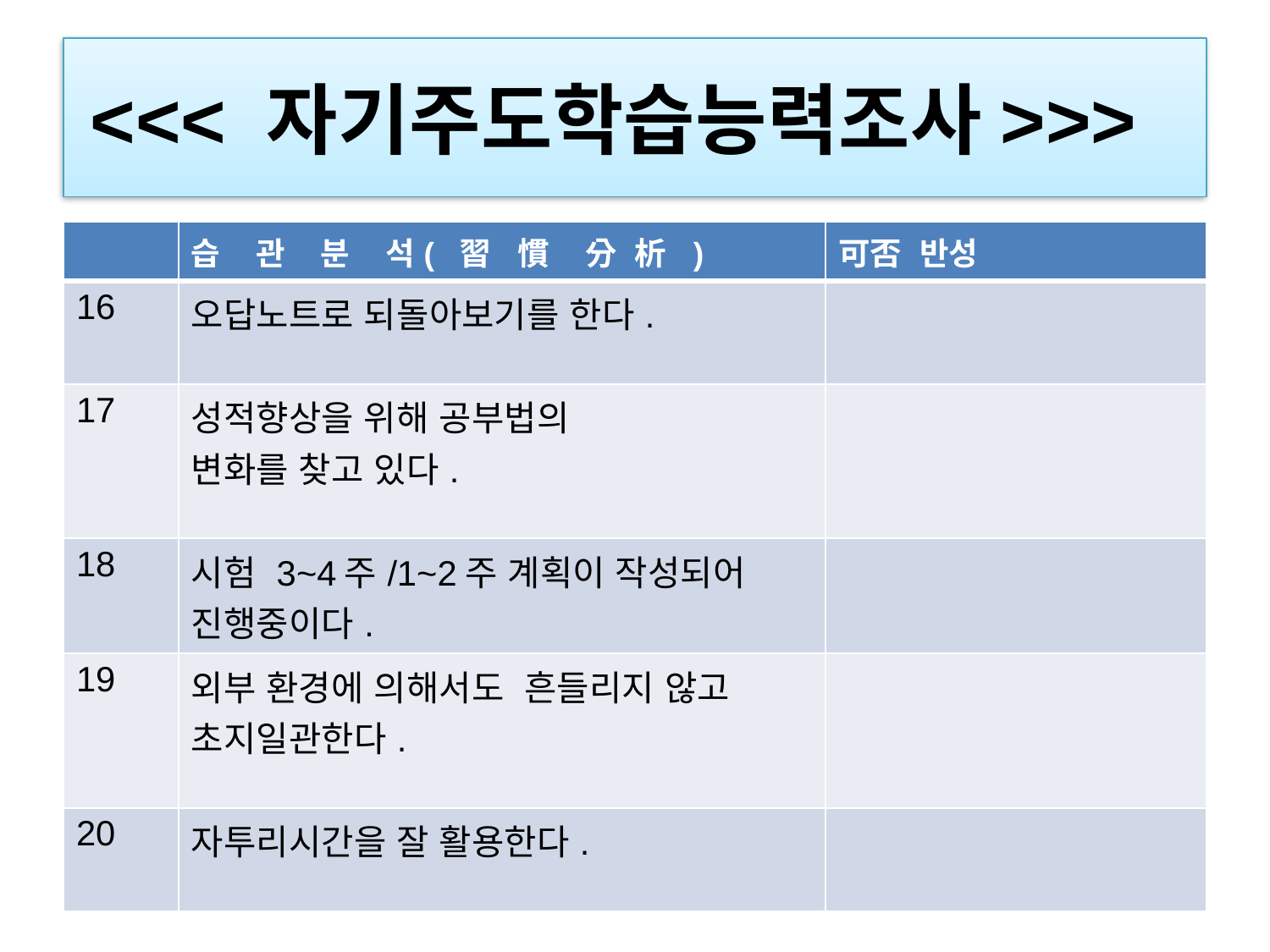

# <<< 자기주도학습능력조사>>>
|  | 습    관    분    석(  習   慣    分  析  ) | 可否 반성 |
| --- | --- | --- |
| 16 | 오답노트로 되돌아보기를 한다. |  |
| 17 | 성적향상을 위해 공부법의 변화를 찾고 있다. |  |
| 18 | 시험 3~4주/1~2주 계획이 작성되어 진행중이다. |  |
| 19 | 외부 환경에 의해서도  흔들리지 않고 초지일관한다. |  |
| 20 | 자투리시간을 잘 활용한다. |  |